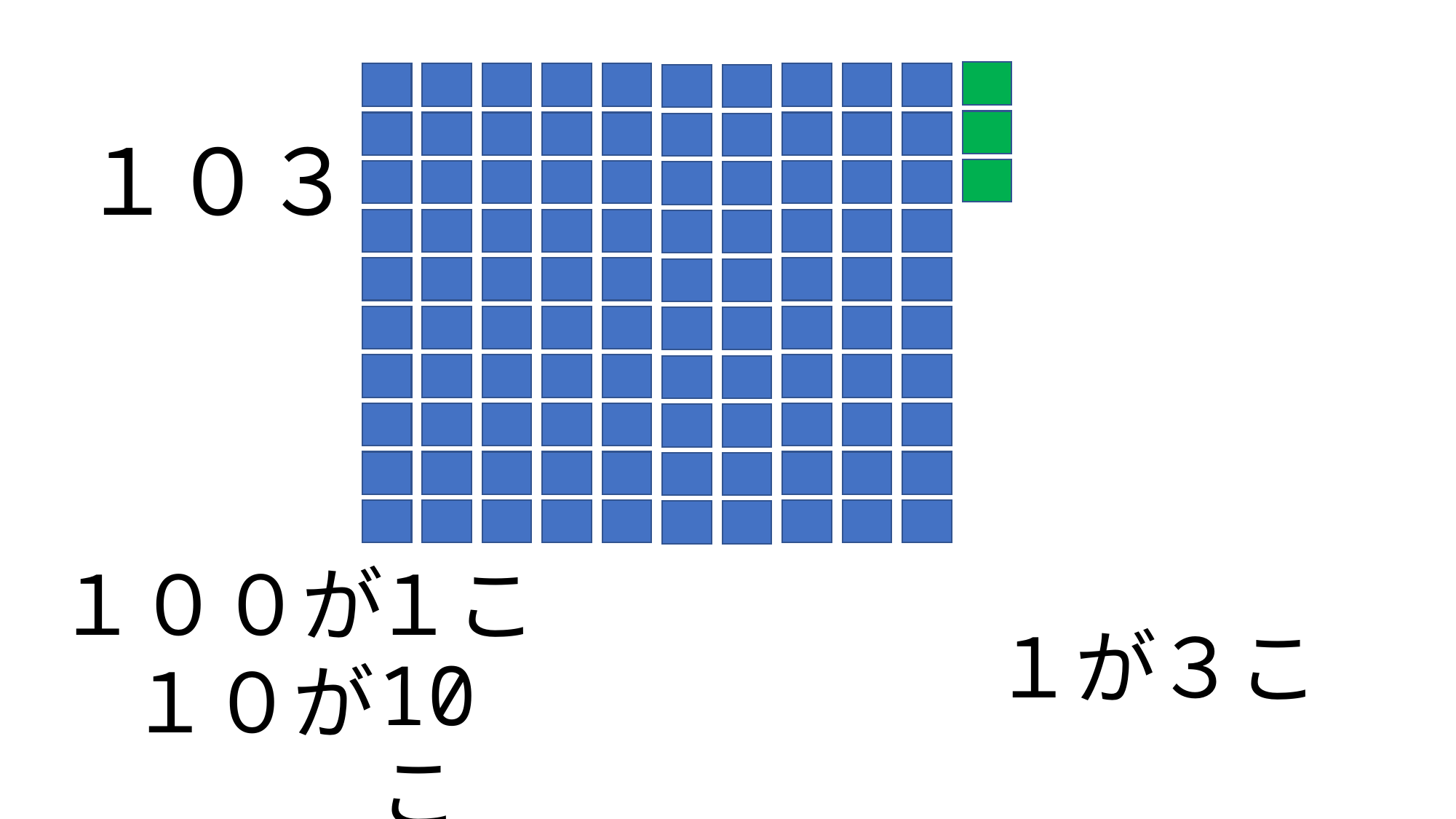

１０３
１００が
１こ
１が
３こ
10こ
１０が